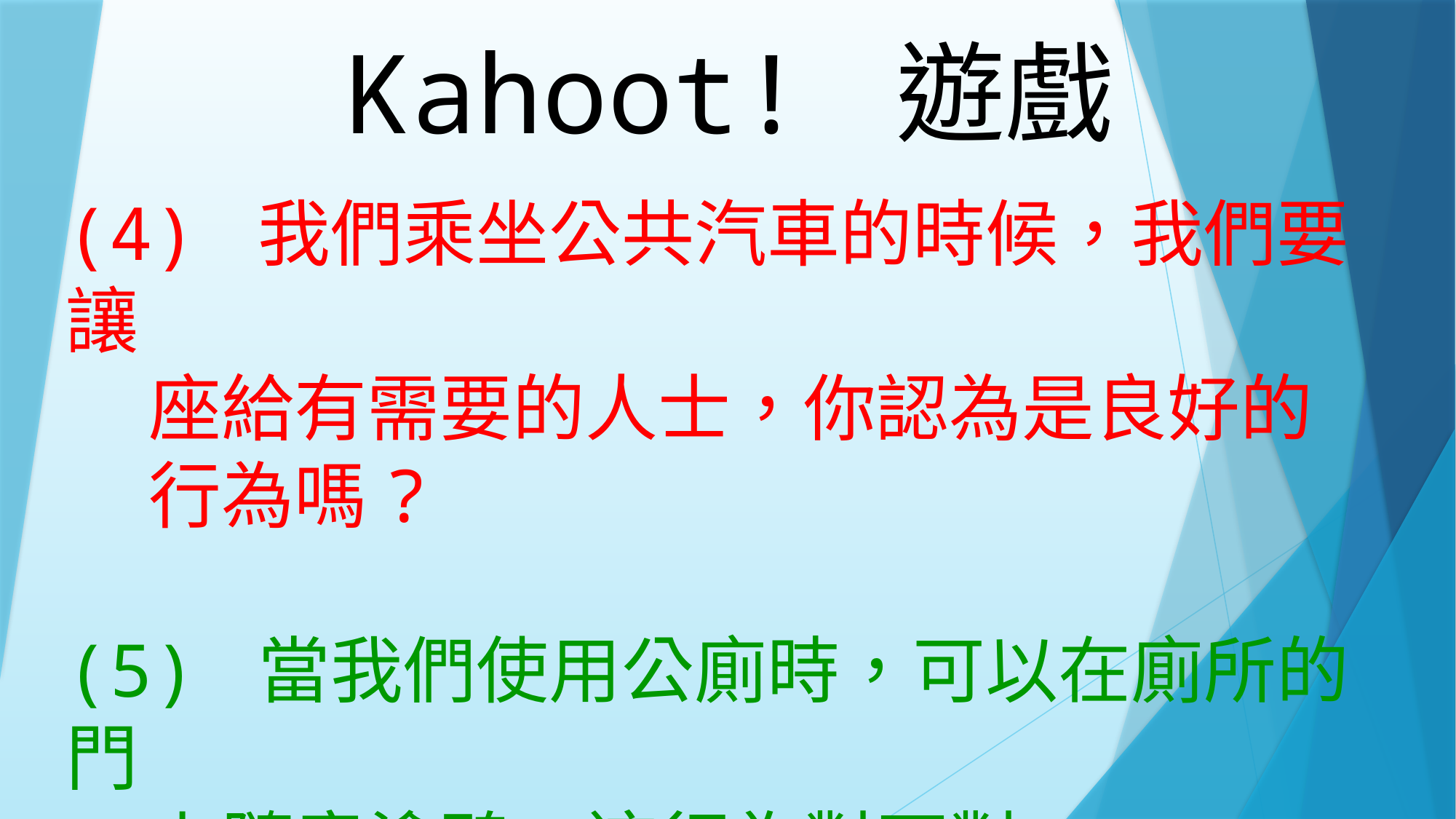

Kahoot! 遊戲
(4) 我們乘坐公共汽車的時候，我們要讓
    座給有需要的人士，你認為是良好的
    行為嗎?

(5) 當我們使用公廁時，可以在廁所的門
    上隨意塗鴉，這行為對不對